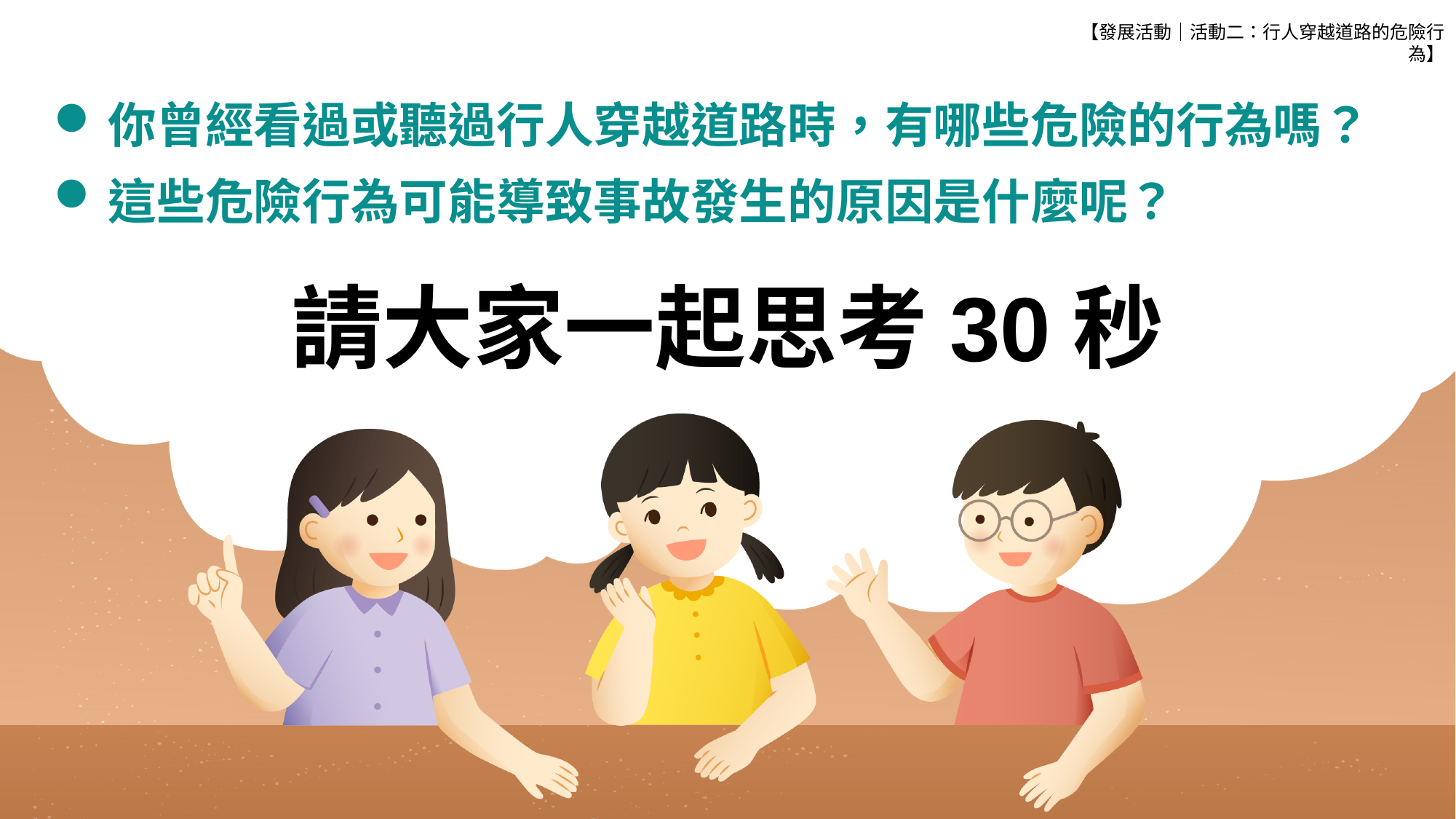

【發展活動│活動二：行人穿越道路的危險行為】
你曾經看過或聽過行人穿越道路時，有哪些危險的行為嗎？
這些危險行為可能導致事故發生的原因是什麼呢？
請大家一起思考30秒